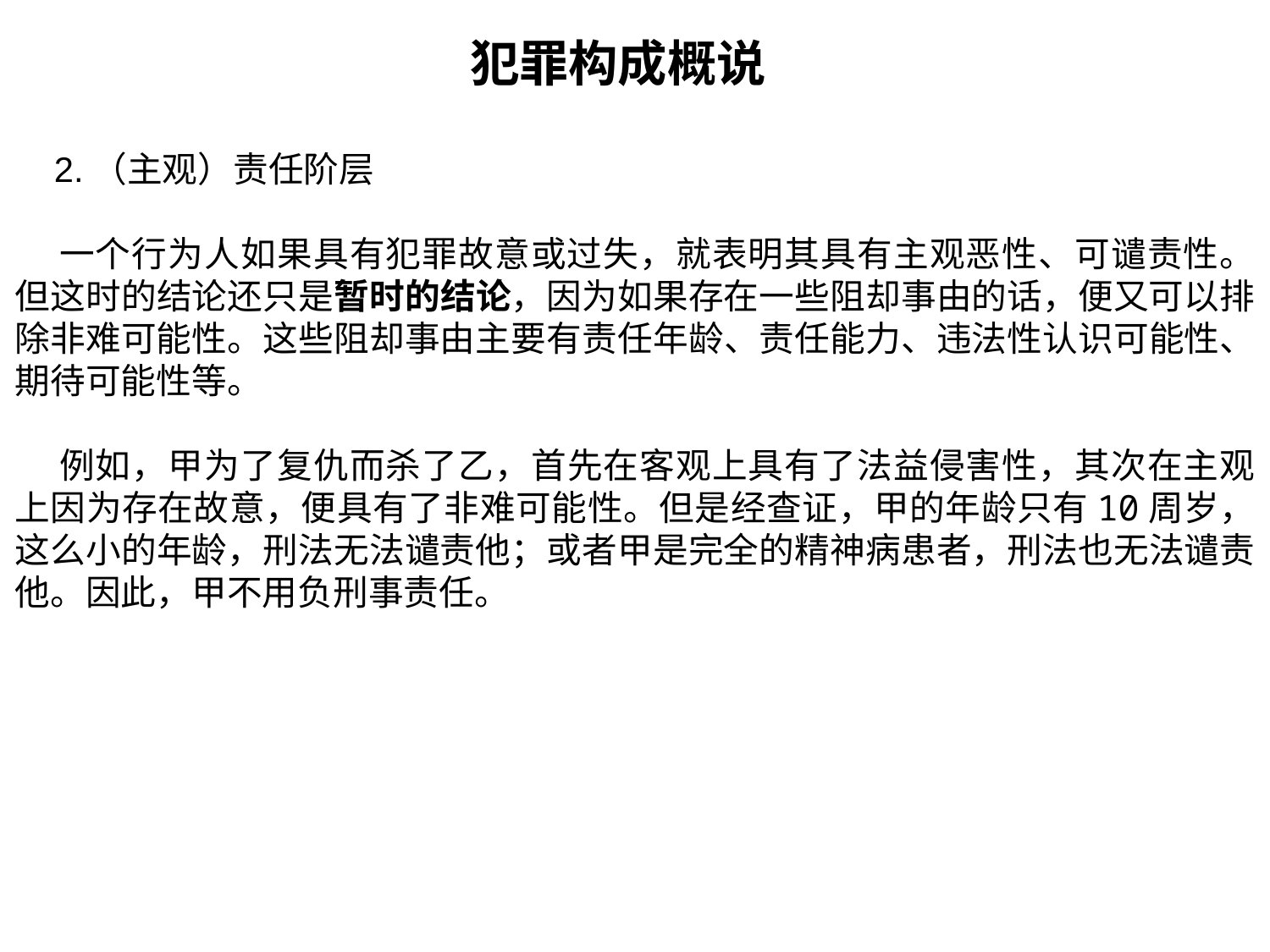

犯罪构成概说

    2.（主观）责任阶层

    一个行为人如果具有犯罪故意或过失，就表明其具有主观恶性、可谴责性。但这时的结论还只是暂时的结论，因为如果存在一些阻却事由的话，便又可以排除非难可能性。这些阻却事由主要有责任年龄、责任能力、违法性认识可能性、期待可能性等。

    例如，甲为了复仇而杀了乙，首先在客观上具有了法益侵害性，其次在主观上因为存在故意，便具有了非难可能性。但是经查证，甲的年龄只有10周岁，这么小的年龄，刑法无法谴责他；或者甲是完全的精神病患者，刑法也无法谴责他。因此，甲不用负刑事责任。